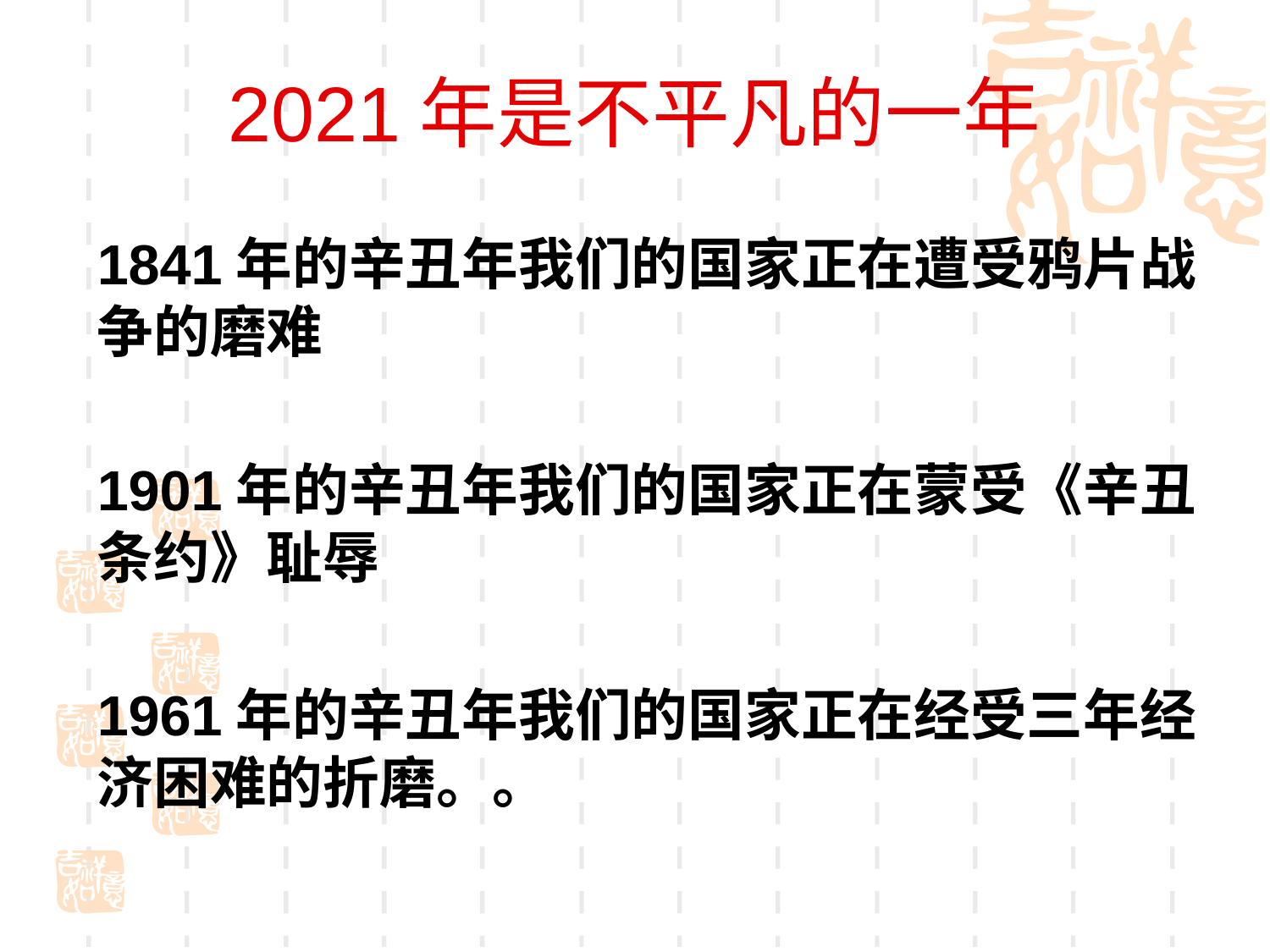

# 2021年是不平凡的一年
1841年的辛丑年我们的国家正在遭受鸦片战争的磨难

1901年的辛丑年我们的国家正在蒙受《辛丑条约》耻辱

1961年的辛丑年我们的国家正在经受三年经济困难的折磨。。